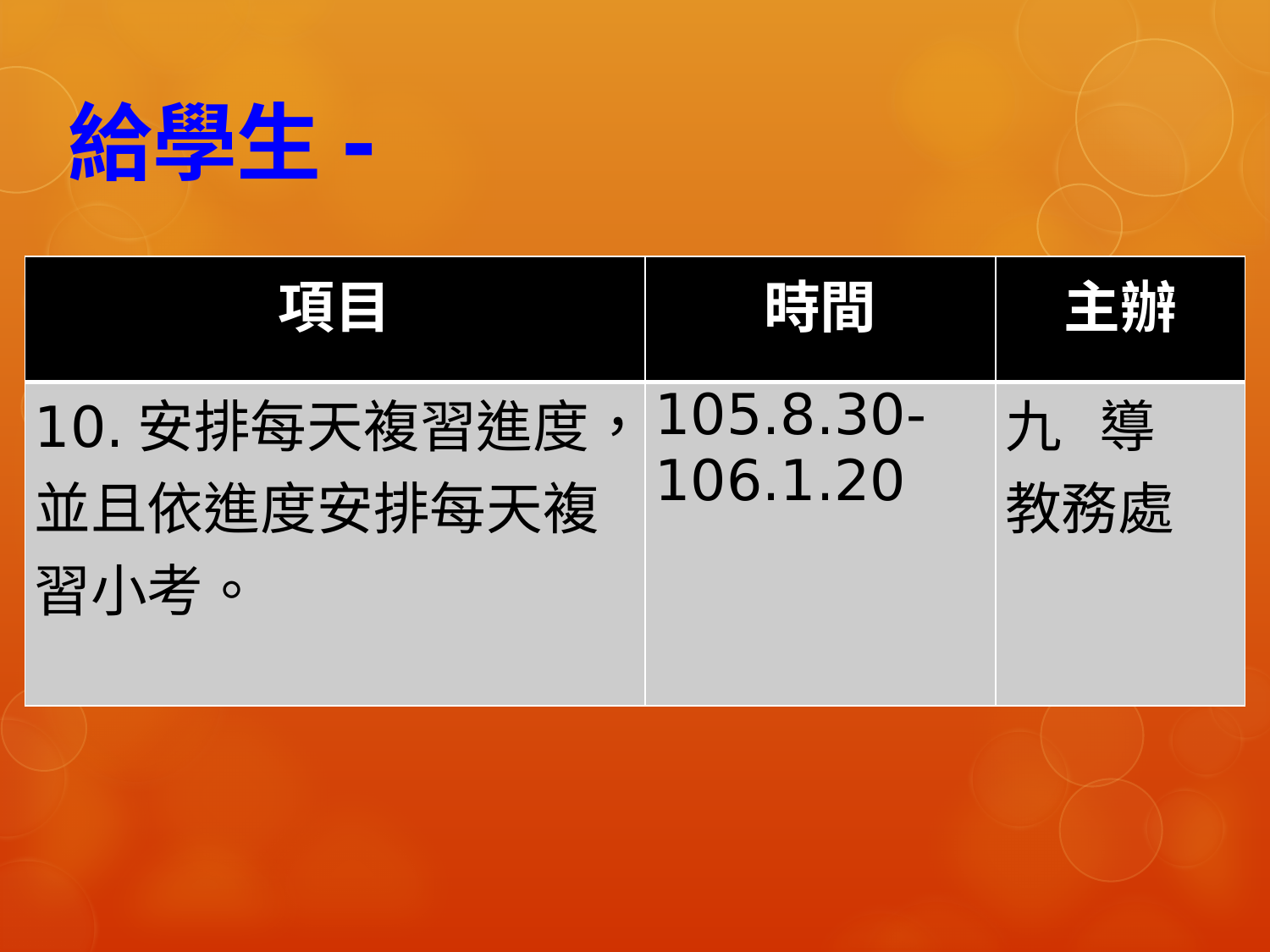

# 給學生-
| 項目 | 時間 | 主辦 |
| --- | --- | --- |
| 10.安排每天複習進度， 並且依進度安排每天複習小考。 | 105.8.30-106.1.20 | 九 導 教務處 |